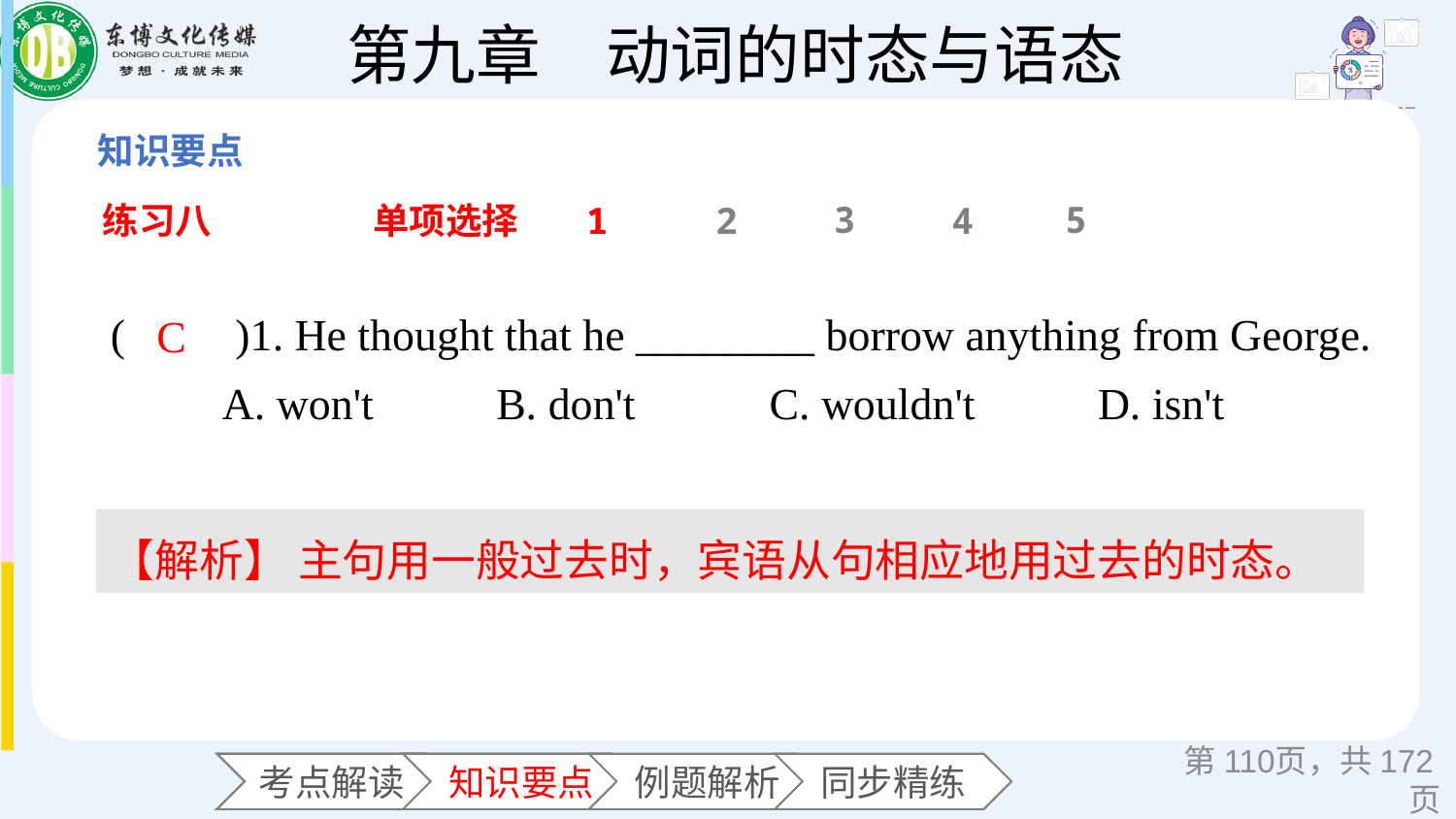

3
5
练习八
单项选择
1
2
4
(　　)1. He thought that he ________ borrow anything from George.
          A. won't           B. don't            C. wouldn't           D. isn't
C
【解析】 主句用一般过去时，宾语从句相应地用过去的时态。
第110页，共172页